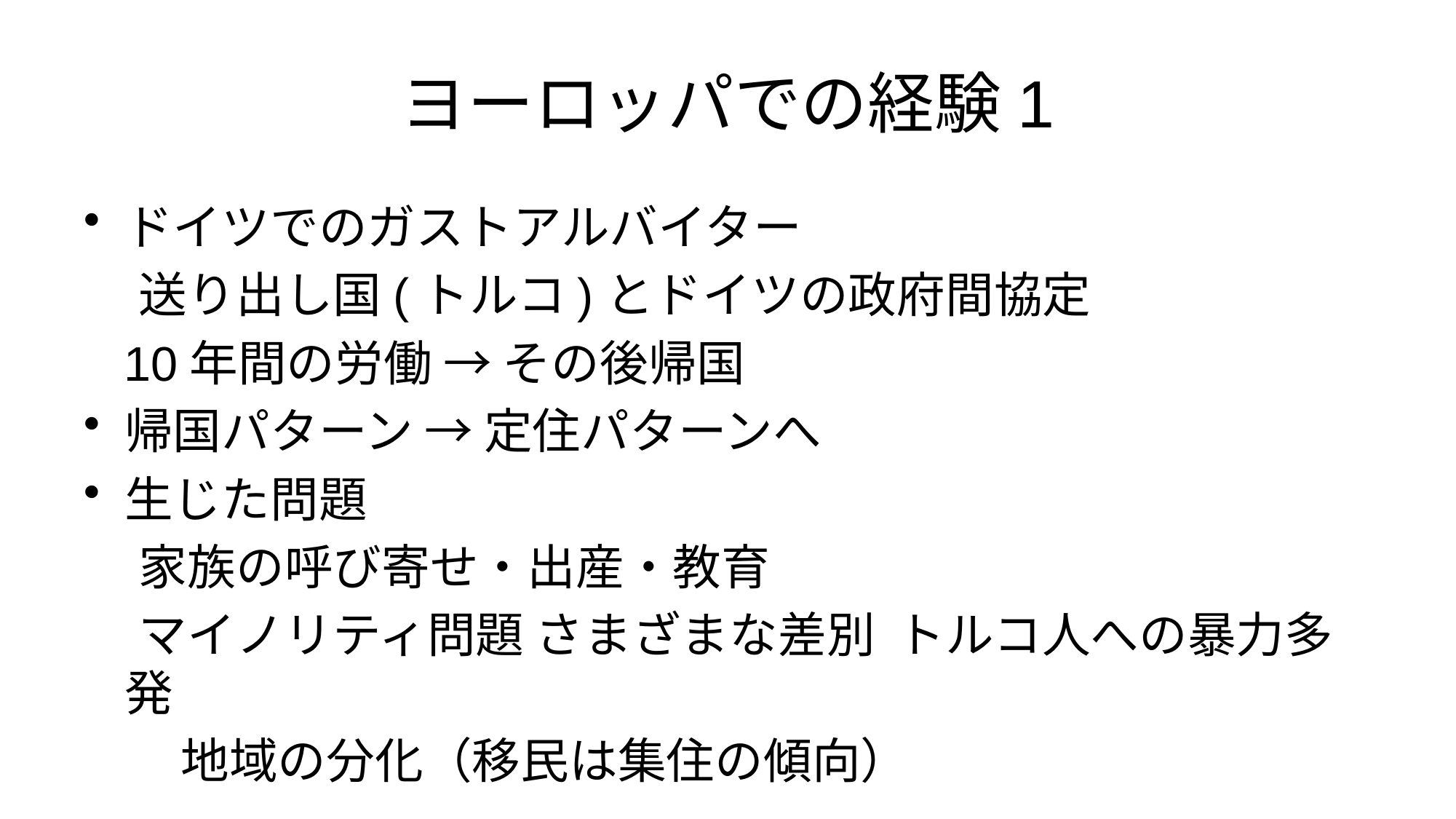

# ヨーロッパでの経験1
ドイツでのガストアルバイター
    送り出し国(トルコ)とドイツの政府間協定
   10年間の労働 → その後帰国
帰国パターン → 定住パターンへ
生じた問題
    家族の呼び寄せ・出産・教育
    マイノリティ問題 さまざまな差別  トルコ人への暴力多発
　　地域の分化（移民は集住の傾向）